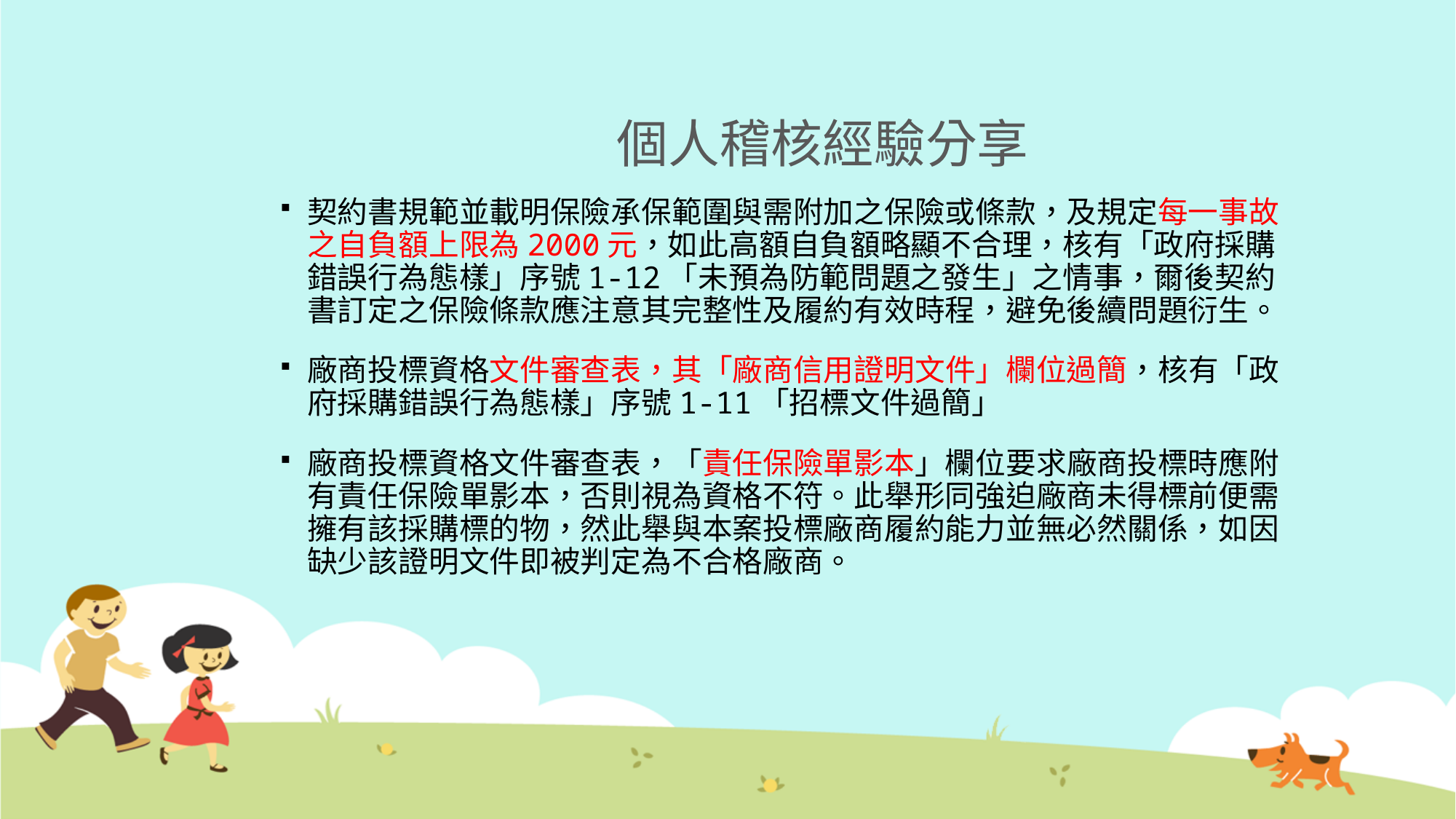

# 個人稽核經驗分享
契約書規範並載明保險承保範圍與需附加之保險或條款，及規定每一事故之自負額上限為2000元，如此高額自負額略顯不合理，核有「政府採購錯誤行為態樣」序號1-12「未預為防範問題之發生」之情事，爾後契約書訂定之保險條款應注意其完整性及履約有效時程，避免後續問題衍生。
廠商投標資格文件審查表，其「廠商信用證明文件」欄位過簡，核有「政府採購錯誤行為態樣」序號1-11「招標文件過簡」
廠商投標資格文件審查表，「責任保險單影本」欄位要求廠商投標時應附有責任保險單影本，否則視為資格不符。此舉形同強迫廠商未得標前便需擁有該採購標的物，然此舉與本案投標廠商履約能力並無必然關係，如因缺少該證明文件即被判定為不合格廠商。